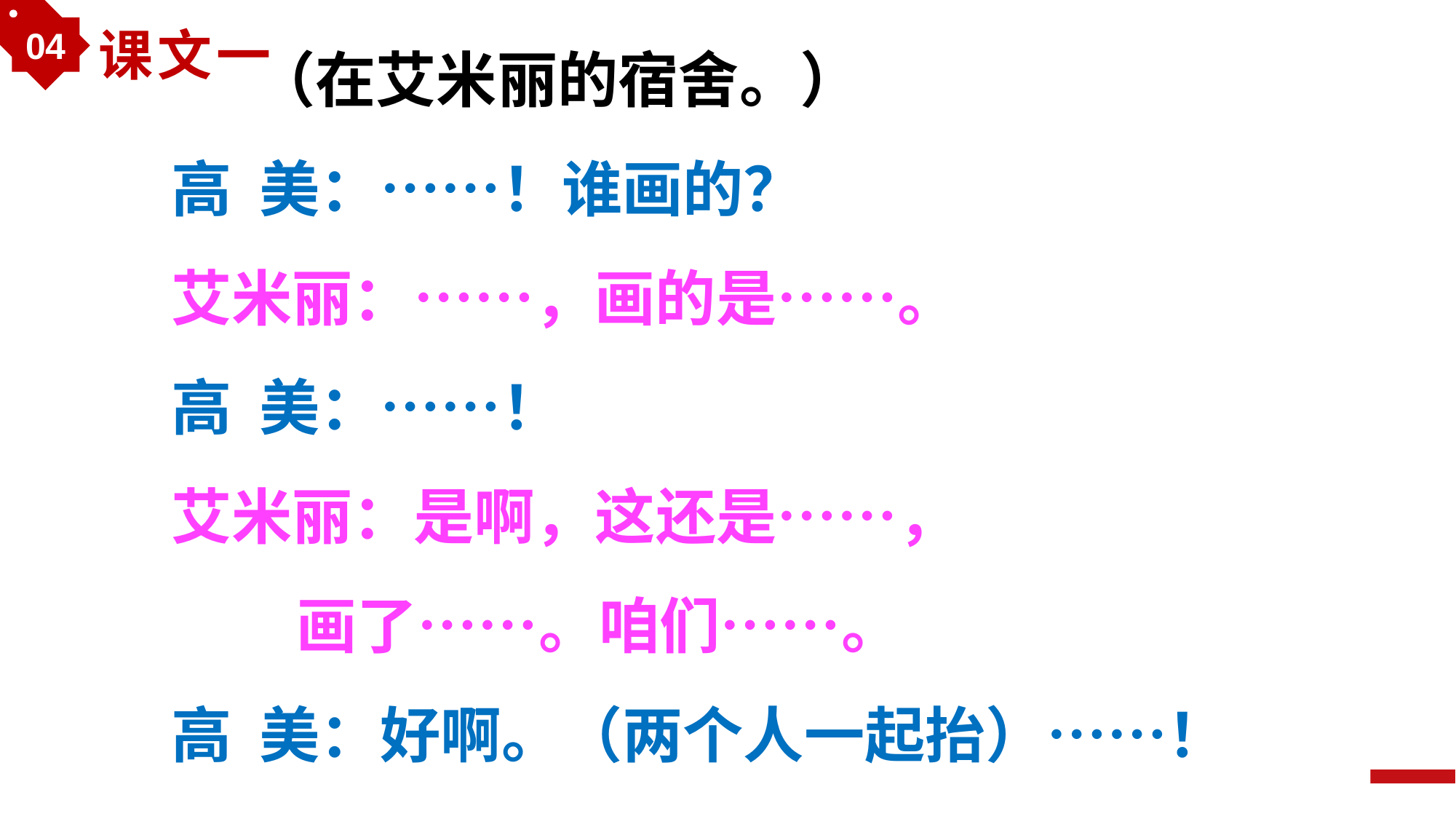

（在艾米丽的宿舍。）
高  美：……！谁画的？
艾米丽：……，画的是……。
高  美：……！
艾米丽：是啊，这还是……，
        画了……。咱们……。
高  美：好啊。（两个人一起抬）……！

04
课文一